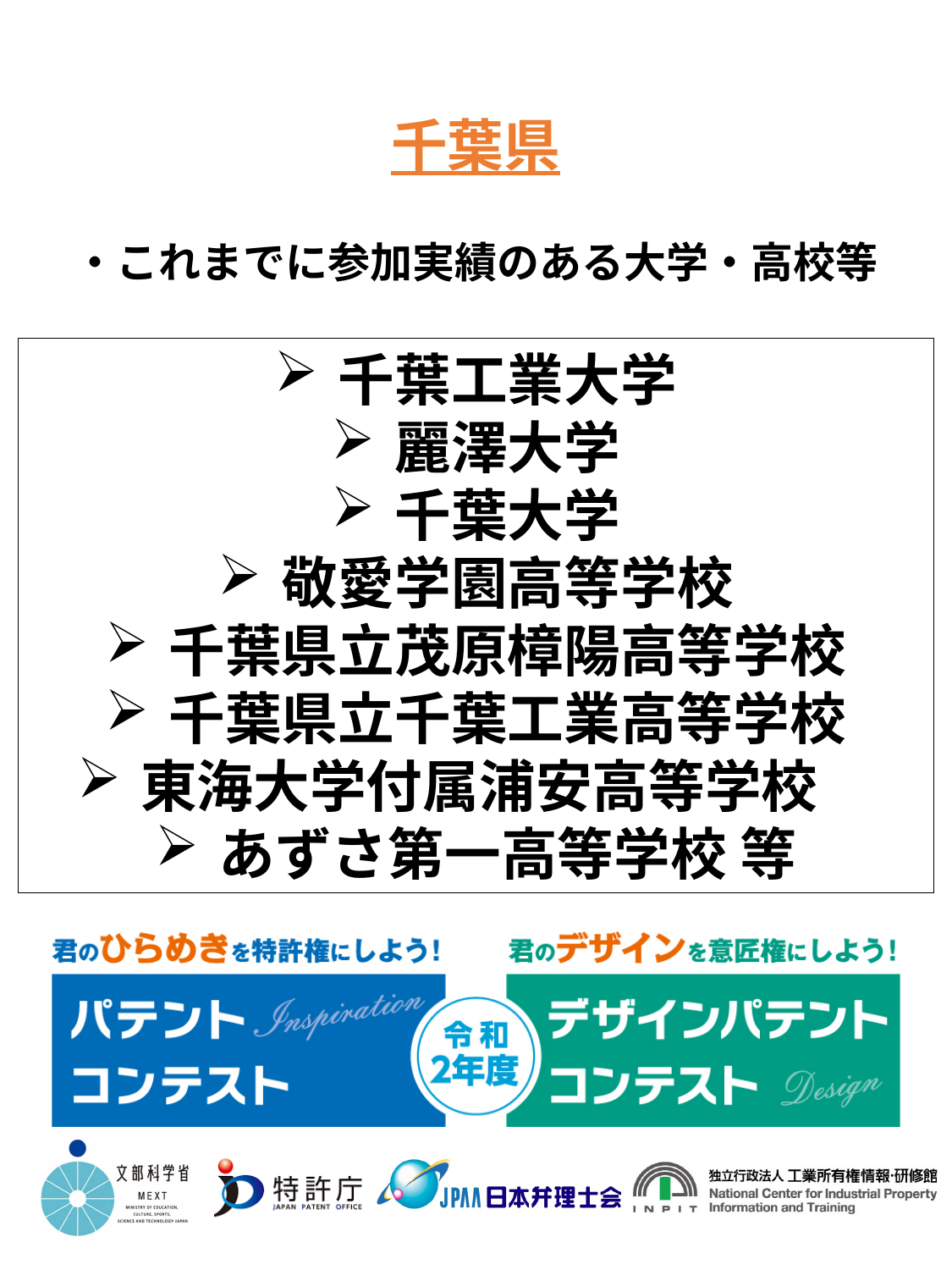

千葉県
・これまでに参加実績のある大学・高校等
千葉工業大学
麗澤大学
千葉大学
敬愛学園高等学校
千葉県立茂原樟陽高等学校
千葉県立千葉工業高等学校
東海大学付属浦安高等学校
あずさ第一高等学校 等